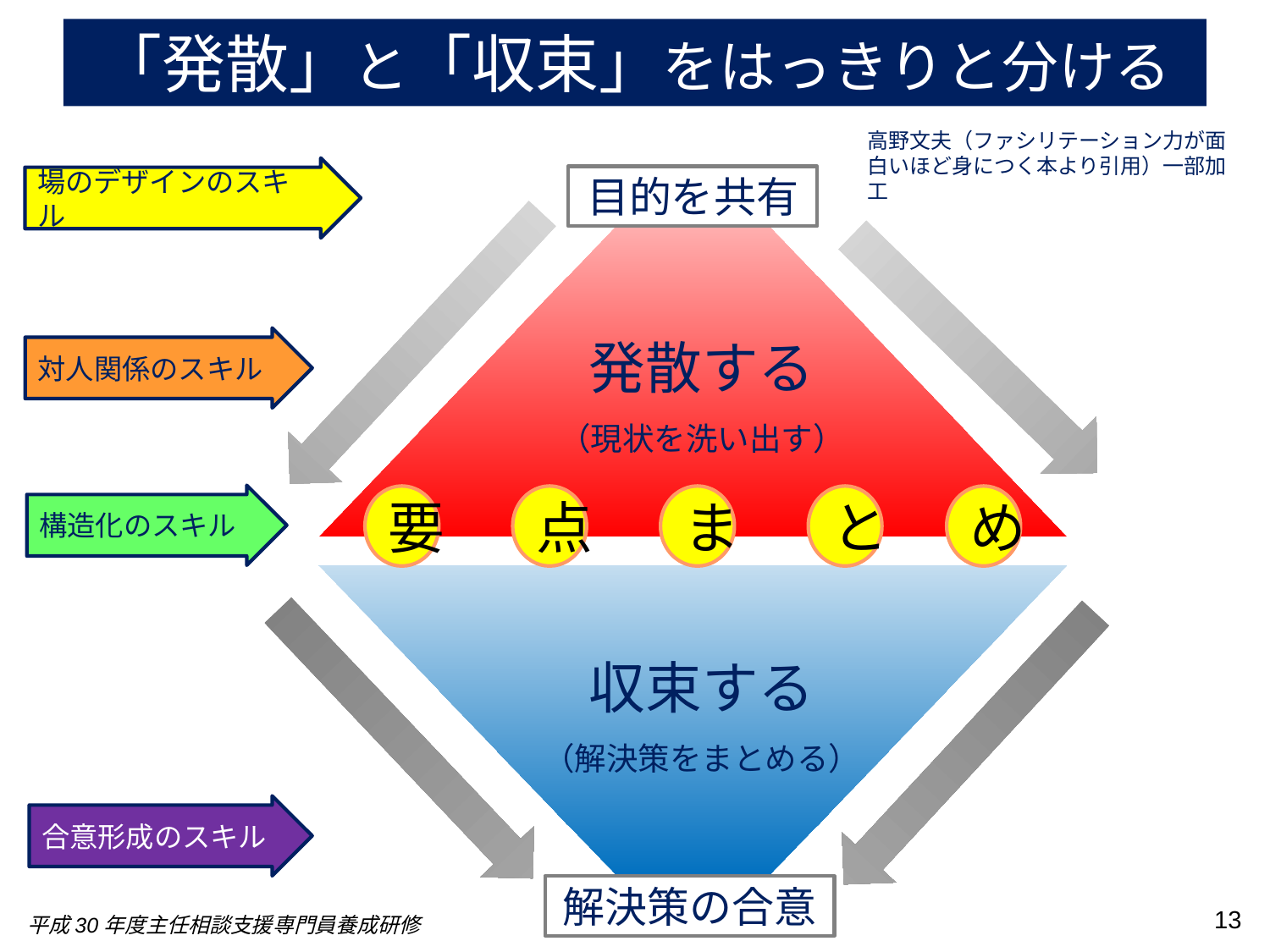

「発散」と「収束」をはっきりと分ける
高野文夫（ファシリテーション力が面白いほど身につく本より引用）一部加工
場のデザインのスキル

目的を共有

発散する

（現状を洗い出す）
対人関係のスキル
構造化のスキル
要
点
ま
と
め

収束する

（解決策をまとめる）
合意形成のスキル
解決策の合意
13
平成30年度主任相談支援専門員養成研修